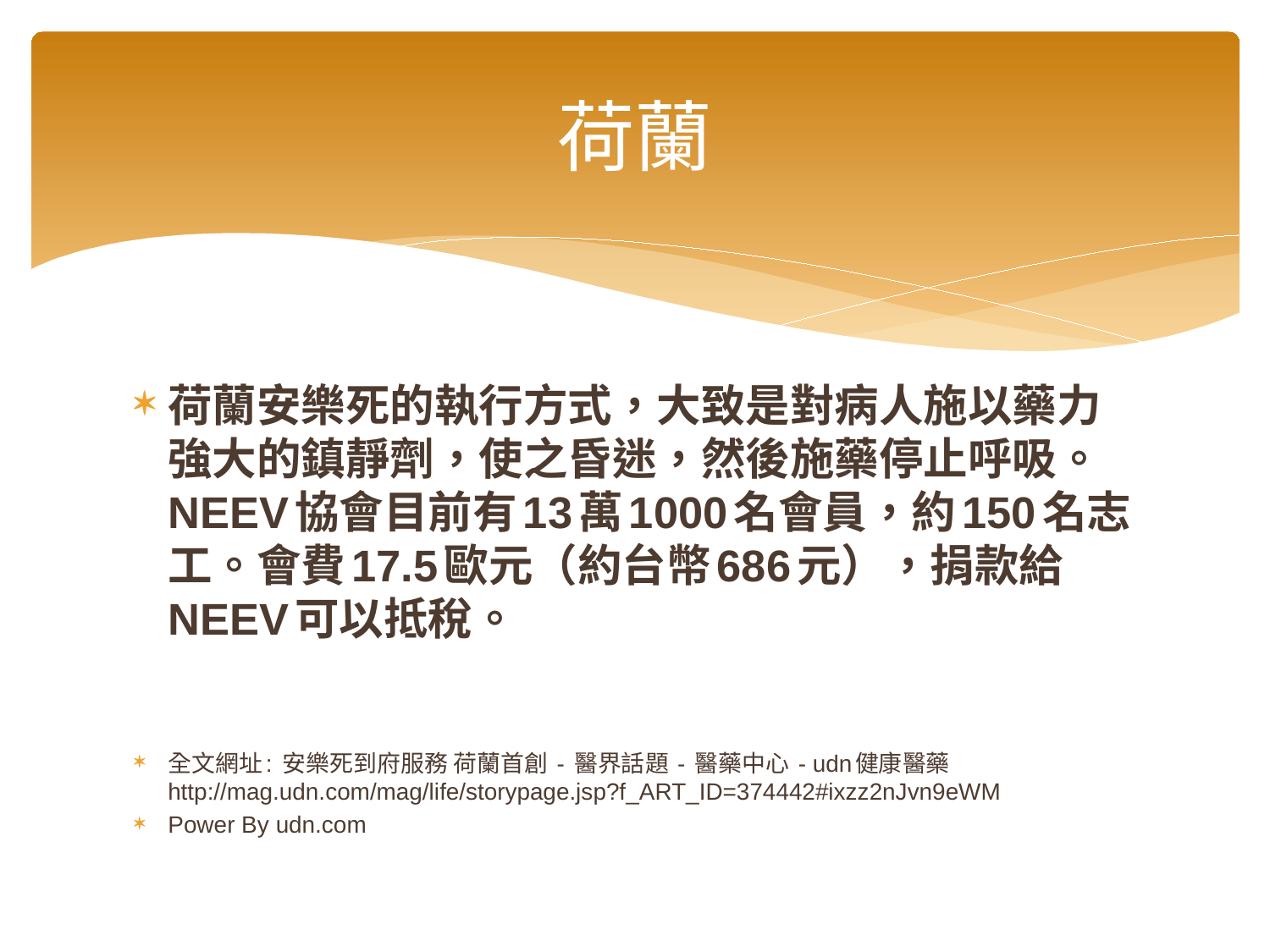

# 荷蘭
荷蘭安樂死的執行方式，大致是對病人施以藥力強大的鎮靜劑，使之昏迷，然後施藥停止呼吸。NEEV協會目前有13萬1000名會員，約150名志工。會費17.5歐元（約台幣686元），捐款給NEEV可以抵稅。

全文網址: 安樂死到府服務 荷蘭首創 - 醫界話題 - 醫藥中心 - udn健康醫藥 http://mag.udn.com/mag/life/storypage.jsp?f_ART_ID=374442#ixzz2nJvn9eWM
Power By udn.com